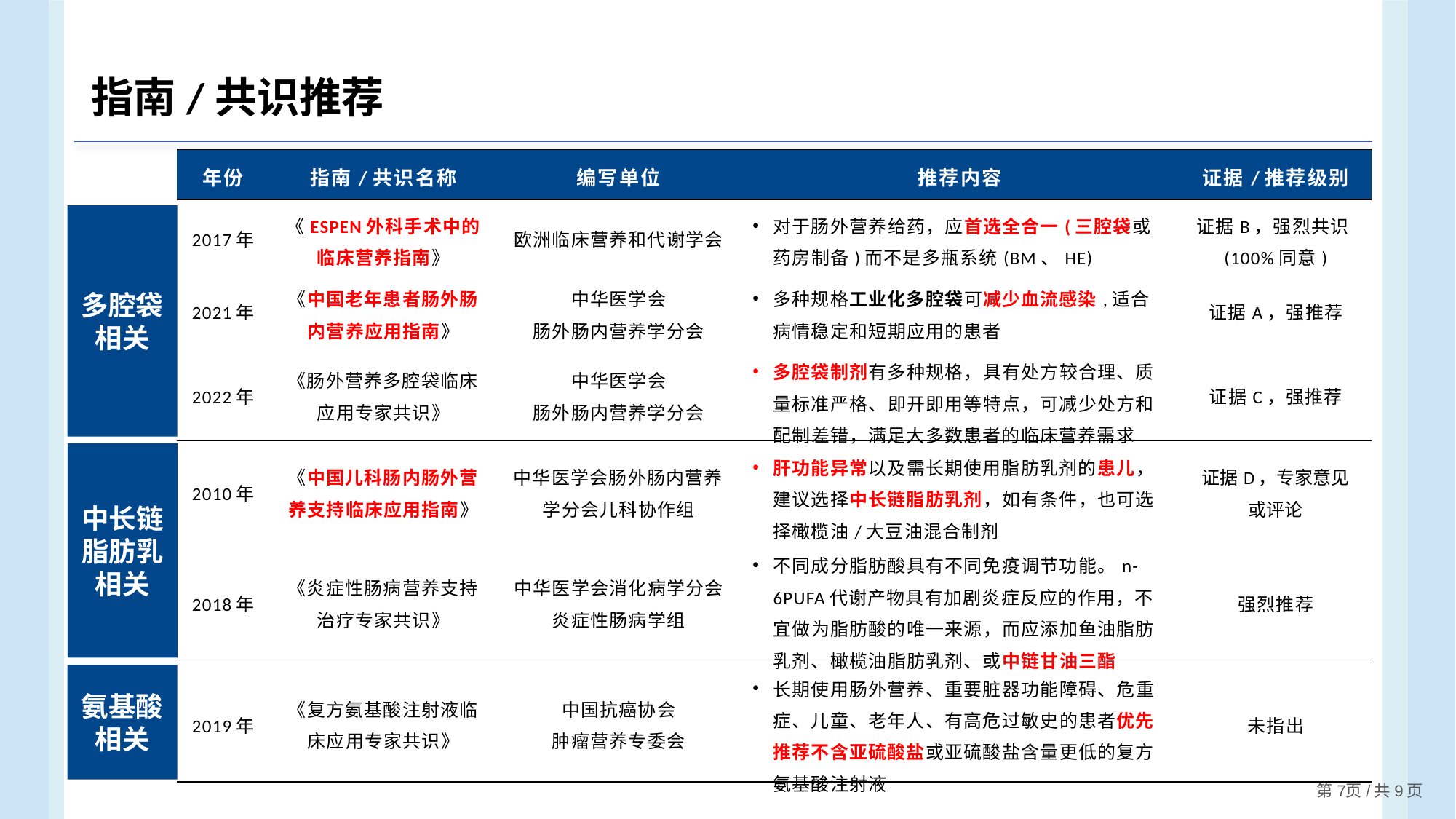

指南/共识推荐
| 年份 | 指南/共识名称 | 编写单位 | 推荐内容 | 证据/推荐级别 |
| --- | --- | --- | --- | --- |
| 2017年 | 《ESPEN外科手术中的临床营养指南》 | 欧洲临床营养和代谢学会 | 对于肠外营养给药，应首选全合一(三腔袋或药房制备)而不是多瓶系统(BM、HE) | 证据B，强烈共识(100%同意) |
| 2021年 | 《中国老年患者肠外肠内营养应用指南》 | 中华医学会 肠外肠内营养学分会 | 多种规格工业化多腔袋可减少血流感染,适合病情稳定和短期应用的患者 | 证据A，强推荐 |
| 2022年 | 《肠外营养多腔袋临床应用专家共识》 | 中华医学会 肠外肠内营养学分会 | 多腔袋制剂有多种规格，具有处方较合理、质量标准严格、即开即用等特点，可减少处方和配制差错，满足大多数患者的临床营养需求 | 证据C，强推荐 |
| 2010年 | 《中国儿科肠内肠外营养支持临床应用指南》 | 中华医学会肠外肠内营养学分会儿科协作组 | 肝功能异常以及需长期使用脂肪乳剂的患儿，建议选择中长链脂肪乳剂，如有条件，也可选择橄榄油/大豆油混合制剂 | 证据D，专家意见 或评论 |
| 2018年 | 《炎症性肠病营养支持治疗专家共识》 | 中华医学会消化病学分会 炎症性肠病学组 | 不同成分脂肪酸具有不同免疫调节功能。n-6PUFA代谢产物具有加剧炎症反应的作用，不宜做为脂肪酸的唯一来源，而应添加鱼油脂肪乳剂、橄榄油脂肪乳剂、或中链甘油三酯 | 强烈推荐 |
| 2019年 | 《复方氨基酸注射液临床应用专家共识》 | 中国抗癌协会 肿瘤营养专委会 | 长期使用肠外营养、重要脏器功能障碍、危重症、儿童、老年人、有高危过敏史的患者优先推荐不含亚硫酸盐或亚硫酸盐含量更低的复方氨基酸注射液 | 未指出 |
多腔袋
相关
中长链脂肪乳
相关
氨基酸相关